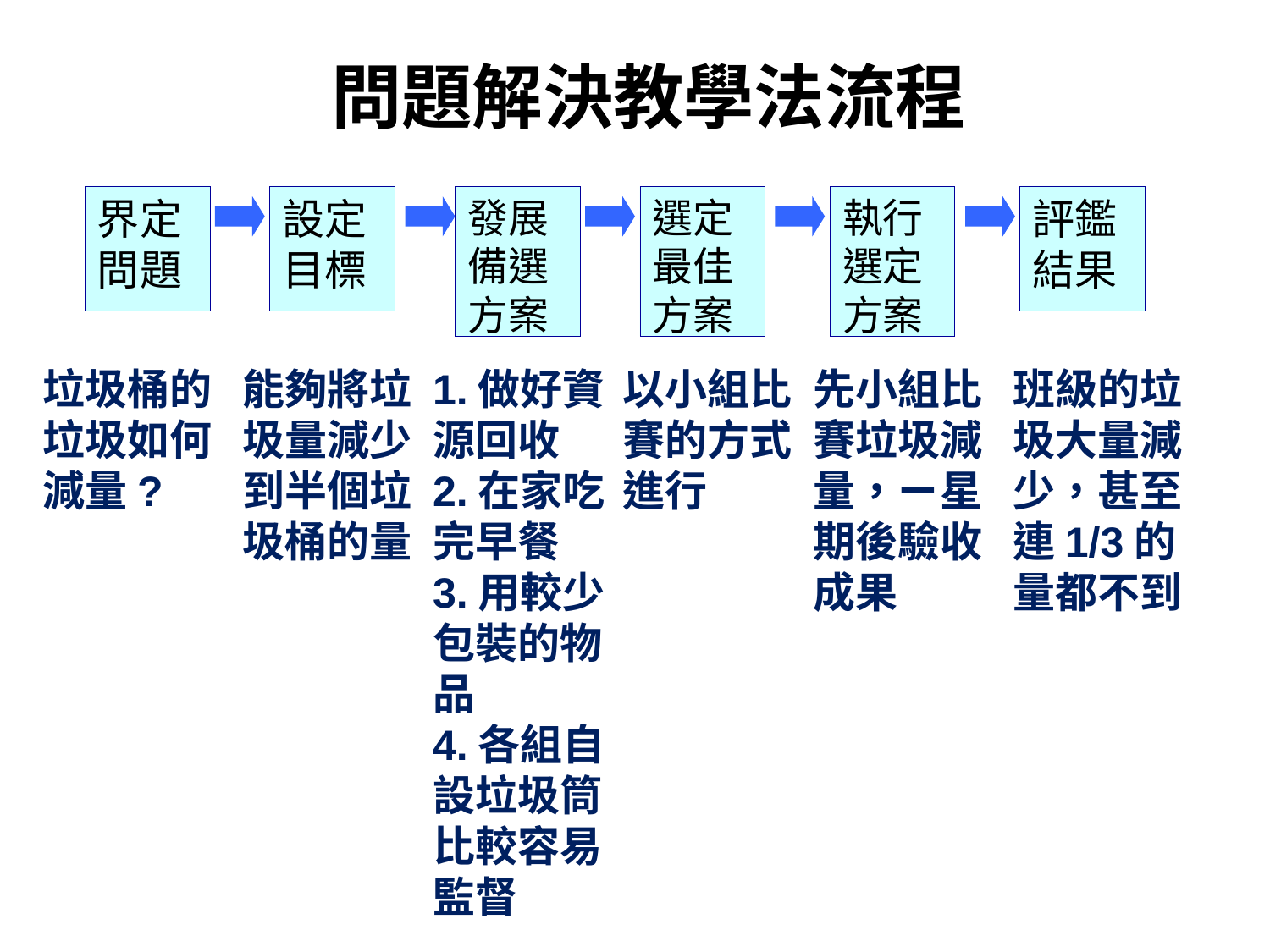

# 問題解決教學法流程
界定
問題
設定目標
發展備選方案
選定最佳方案
執行選定方案
評鑑
結果

垃圾桶的垃圾如何減量?
能夠將垃圾量減少到半個垃圾桶的量

1.做好資源回收
2.在家吃完早餐
3.用較少包裝的物品
4.各組自設垃圾筒比較容易監督
以小組比賽的方式進行
先小組比賽垃圾減量，ㄧ星期後驗收成果
班級的垃圾大量減少，甚至連1/3的量都不到